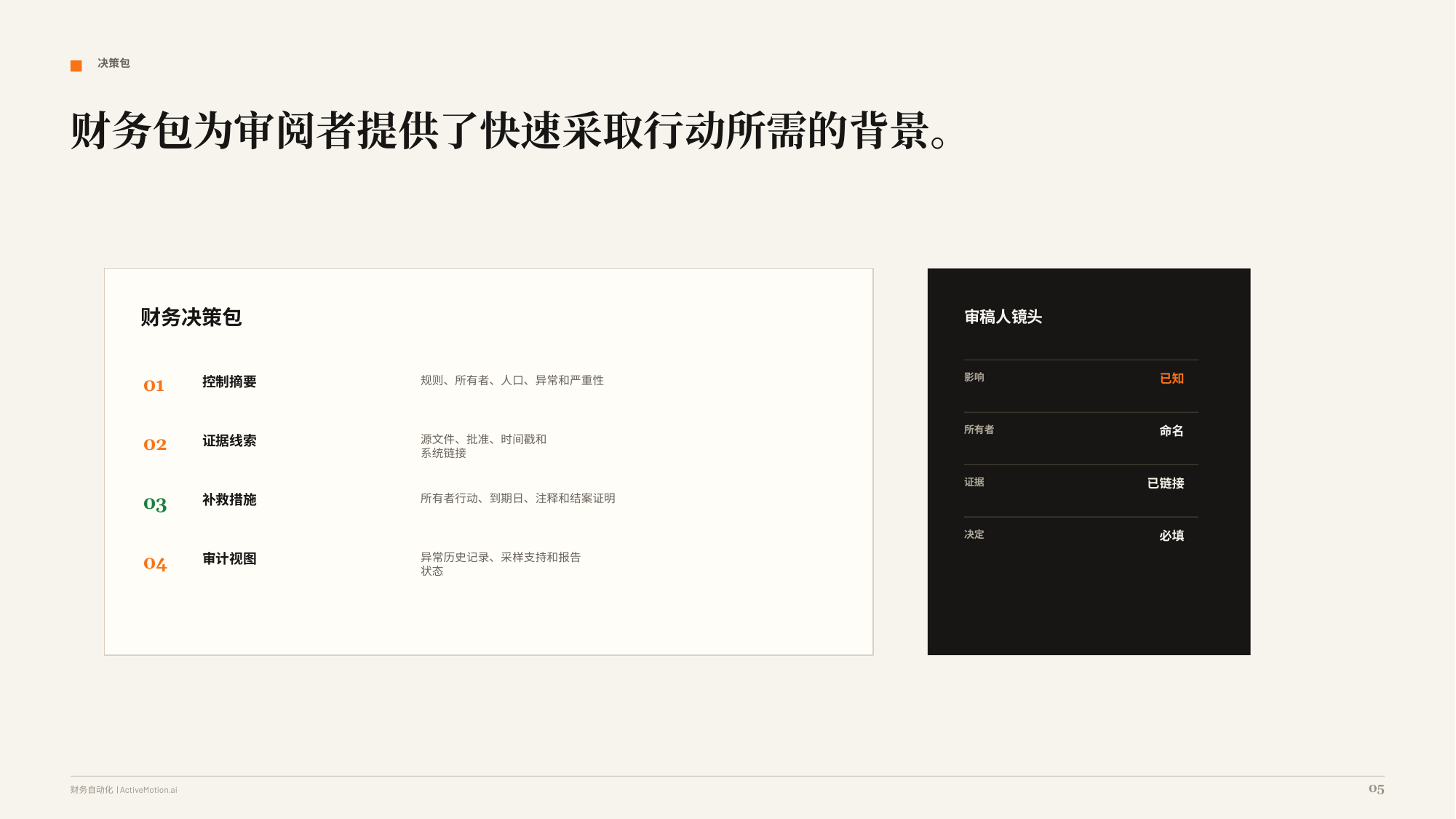

决策包

财务包为审阅者提供了快速采取行动所需的背景。

财务决策包
审稿人镜头

影响
已知
01
控制摘要
规则、所有者、人口、异常和严重性

所有者
命名
02
证据线索
源文件、批准、时间戳和
系统链接

证据
已链接
03
补救措施
所有者行动、到期日、注释和结案证明

决定
必填
04
审计视图
异常历史记录、采样支持和报告
状态

05
财务自动化 | ActiveMotion.ai